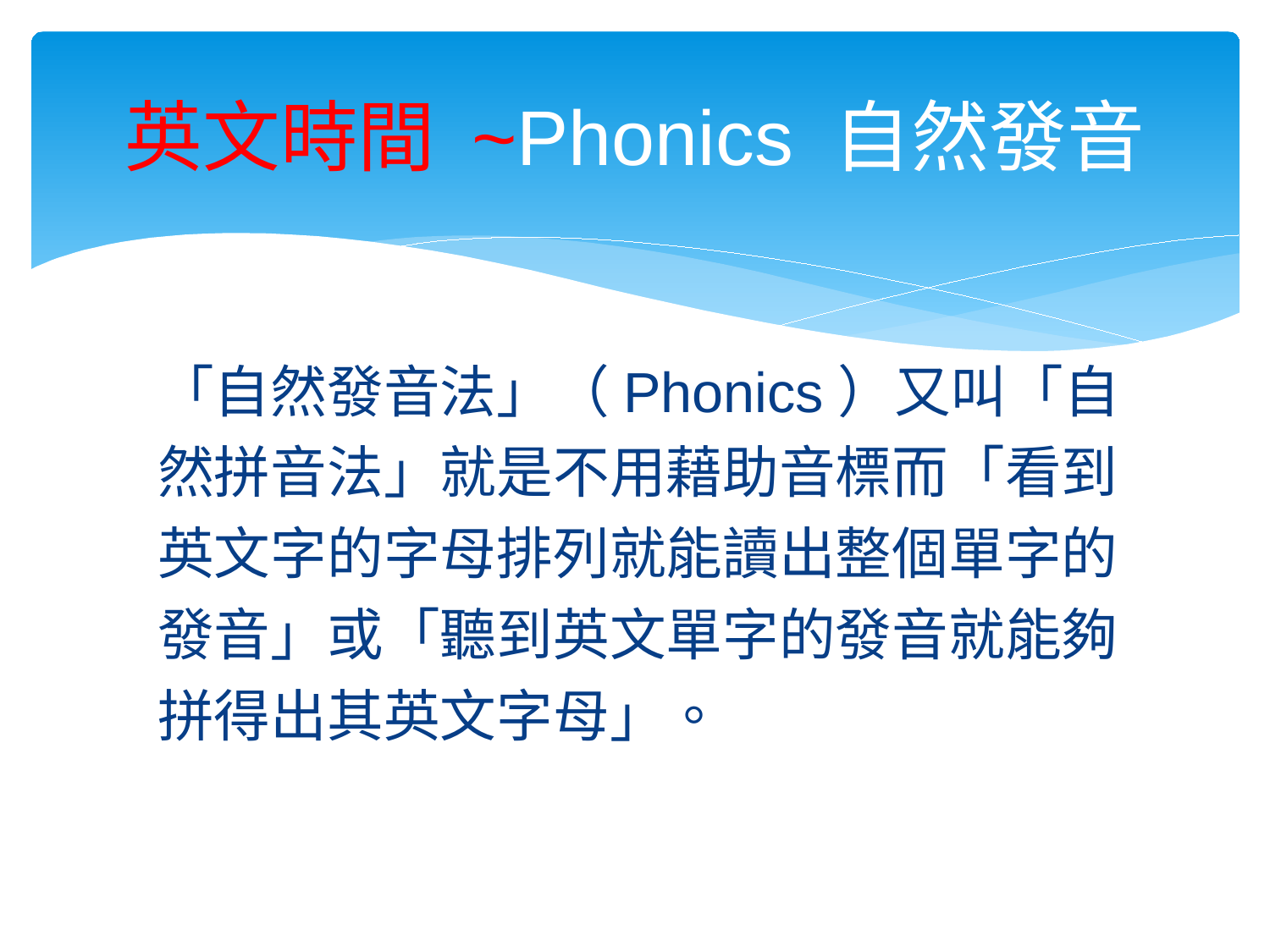

# 英文時間 ~Phonics 自然發音
「自然發音法」（Phonics）又叫「自然拼音法」就是不用藉助音標而「看到英文字的字母排列就能讀出整個單字的發音」或「聽到英文單字的發音就能夠拼得出其英文字母」。